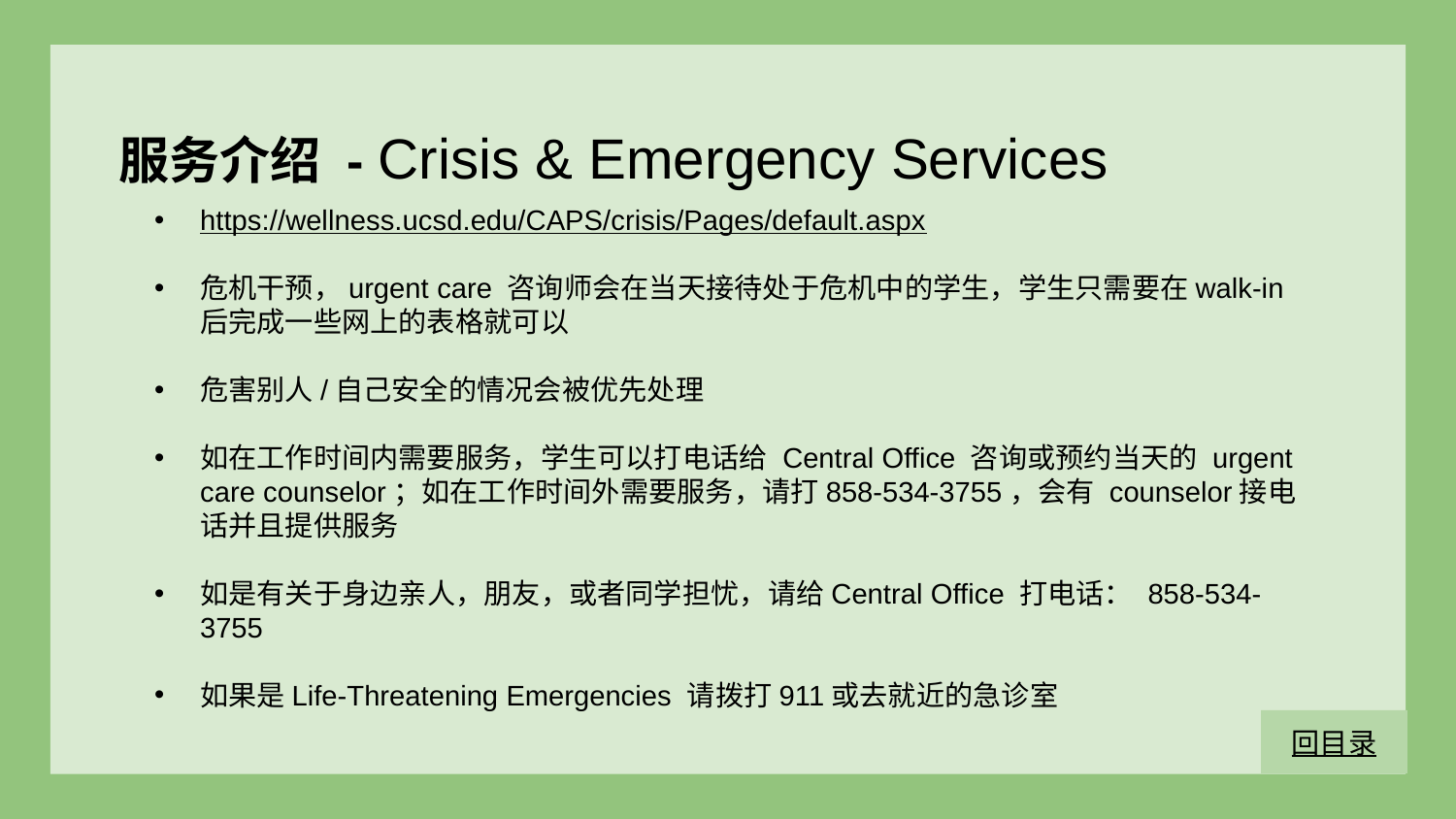

服务介绍 - Crisis & Emergency Services
https://wellness.ucsd.edu/CAPS/crisis/Pages/default.aspx

危机干预，urgent care 咨询师会在当天接待处于危机中的学生，学生只需要在walk-in后完成一些网上的表格就可以

危害别人/自己安全的情况会被优先处理

如在工作时间内需要服务，学生可以打电话给 Central Office 咨询或预约当天的 urgent care counselor；如在工作时间外需要服务，请打858-534-3755，会有 counselor接电话并且提供服务

如是有关于身边亲人，朋友，或者同学担忧，请给Central Office 打电话： 858-534-3755

如果是Life-Threatening Emergencies 请拨打911或去就近的急诊室

回目录